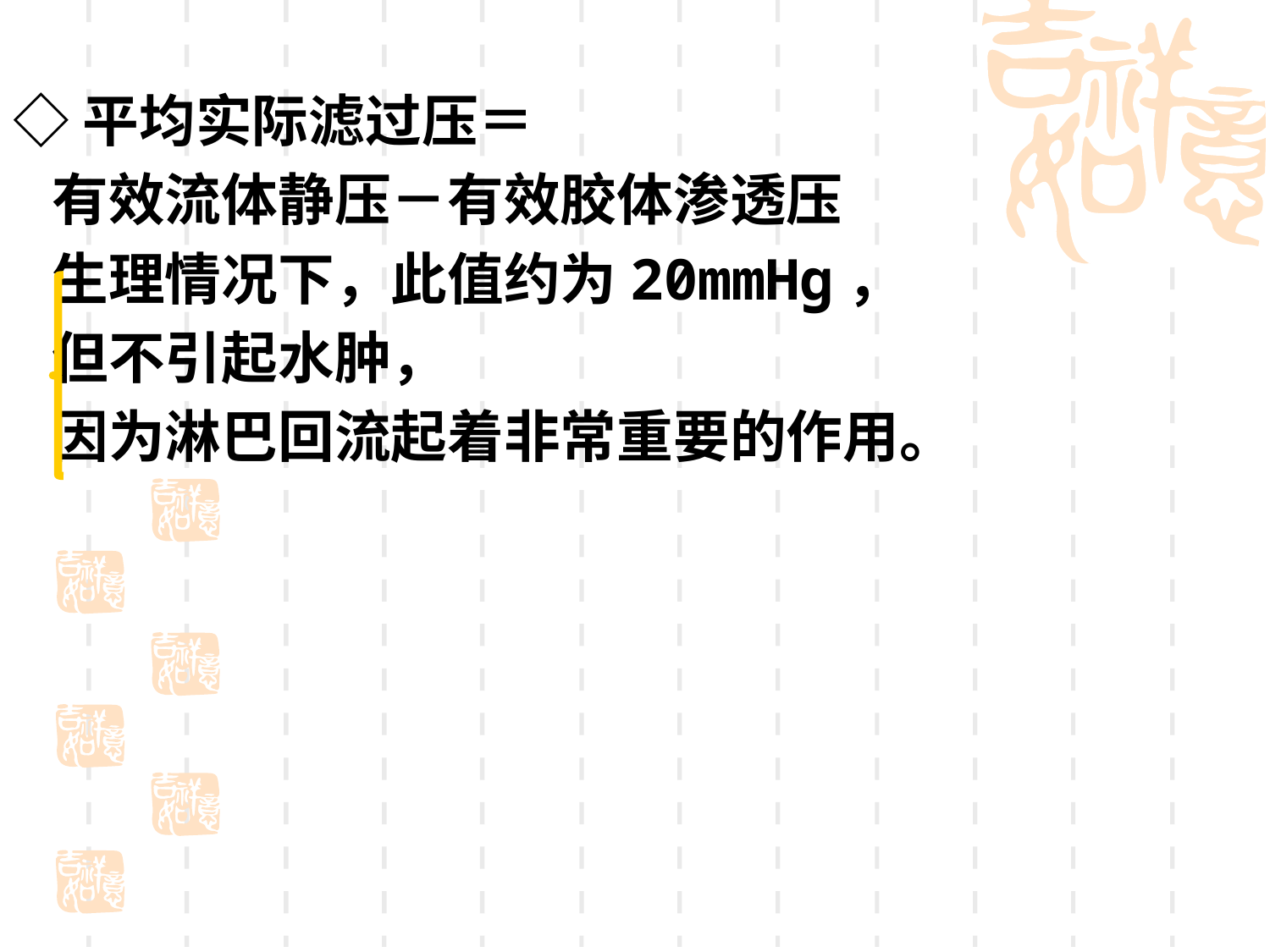

◇平均实际滤过压＝
  有效流体静压－有效胶体渗透压
  生理情况下，此值约为20mmHg，
  但不引起水肿，
  因为淋巴回流起着非常重要的作用。
#